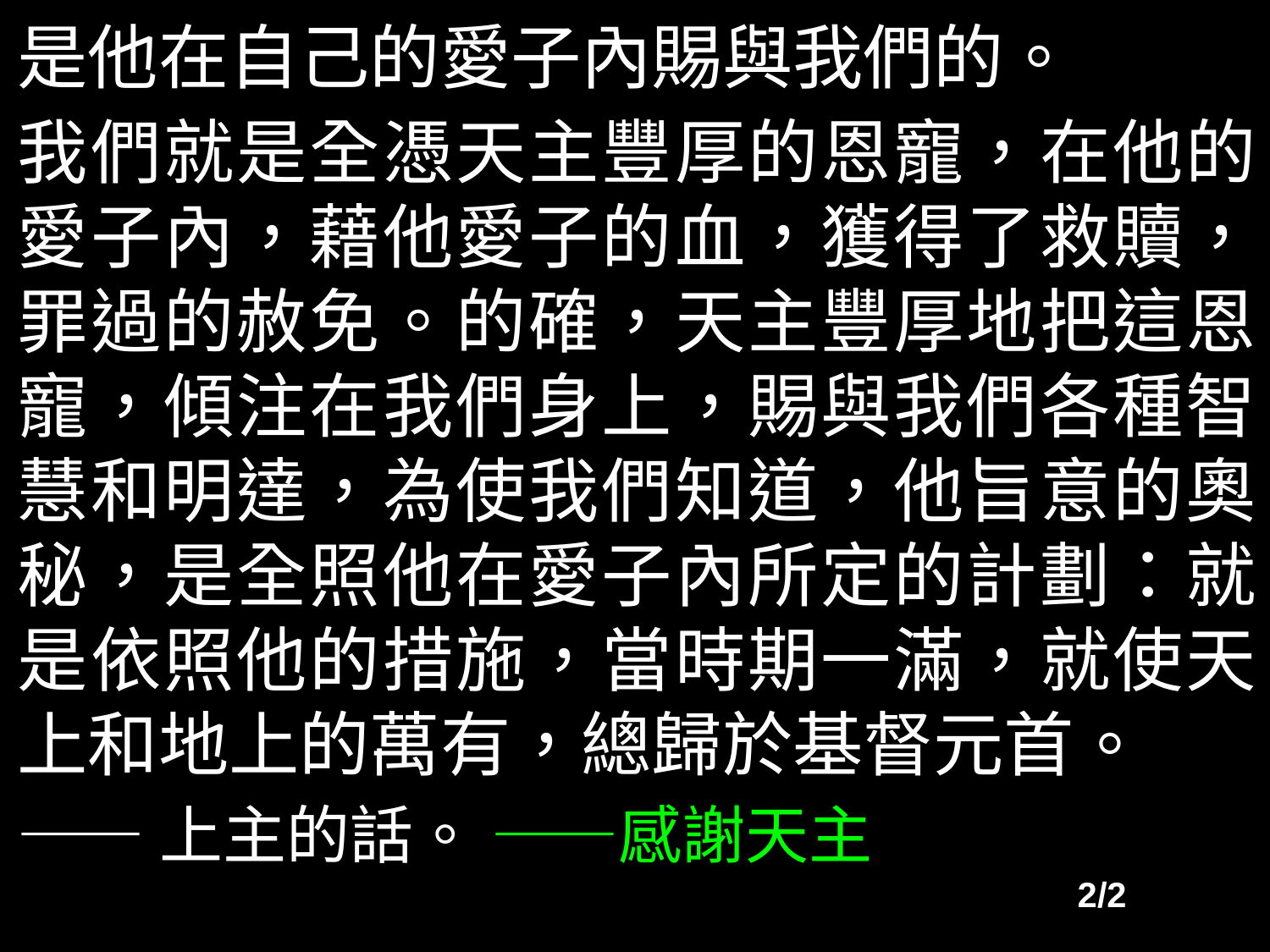

是他在自己的愛子內賜與我們的。
我們就是全憑天主豐厚的恩寵，在他的愛子內，藉他愛子的血，獲得了救贖，罪過的赦免。的確，天主豐厚地把這恩寵，傾注在我們身上，賜與我們各種智慧和明達，為使我們知道，他旨意的奧秘，是全照他在愛子內所定的計劃：就是依照他的措施，當時期一滿，就使天上和地上的萬有，總歸於基督元首。
——上主的話。 ——感謝天主

2/2